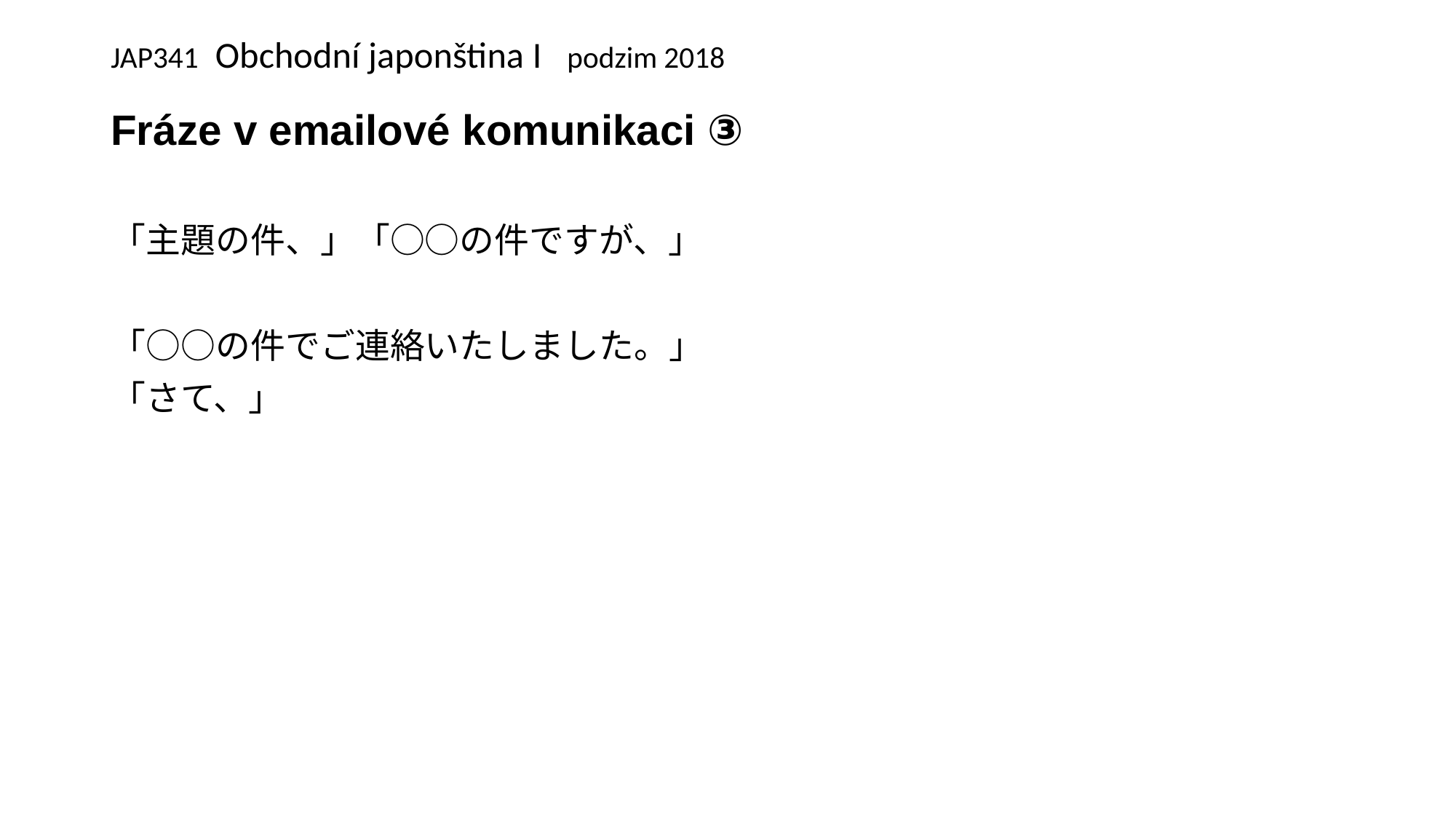

# JAP341  Obchodní japonština I   podzim 2018
Fráze v emailové komunikaci ③

「主題の件、」「○○の件ですが、」

「○○の件でご連絡いたしました。」
「さて、」